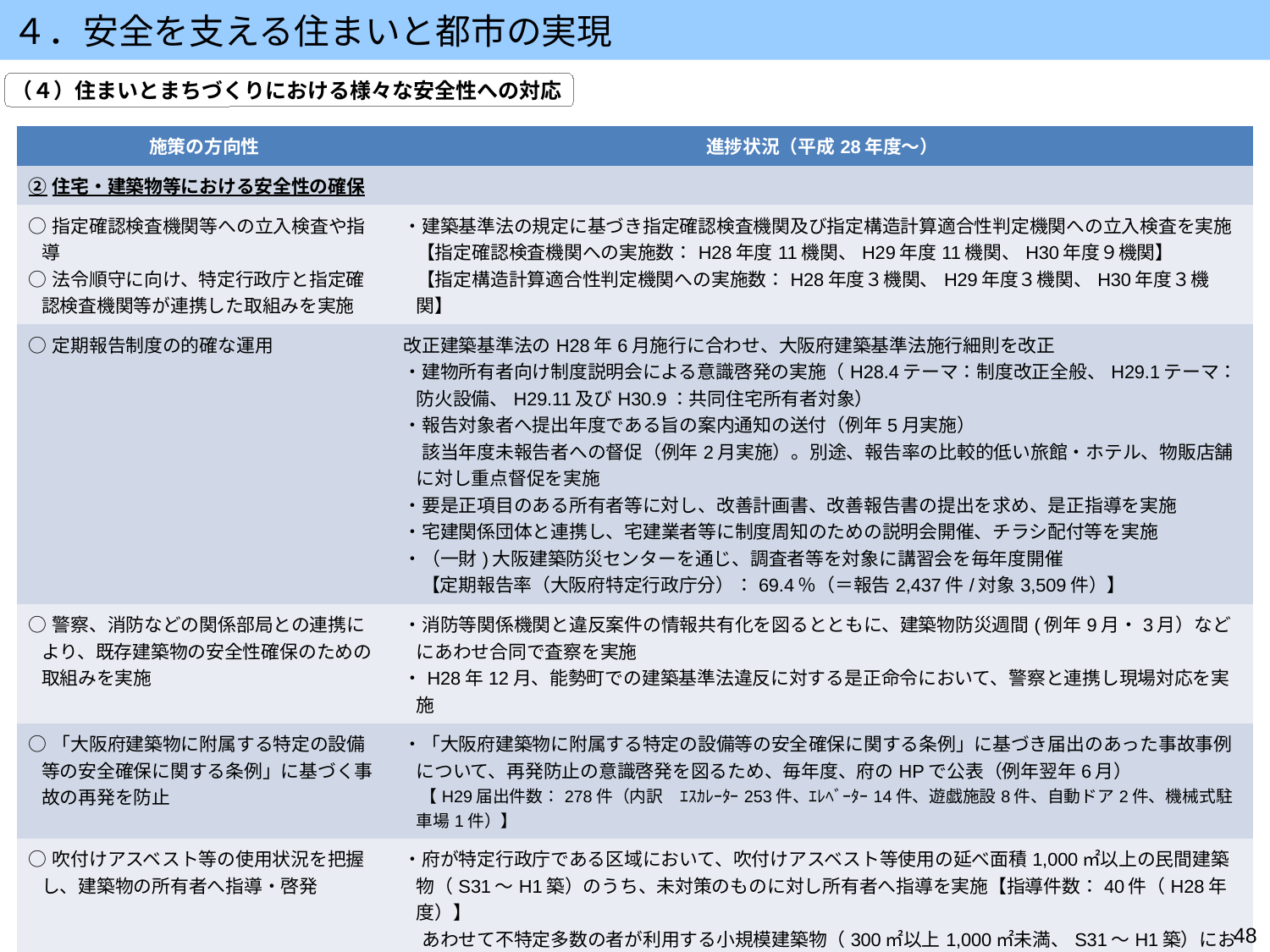

４．安全を支える住まいと都市の実現
（４）住まいとまちづくりにおける様々な安全性への対応
| 施策の方向性 | 進捗状況（平成28年度～） |
| --- | --- |
| ②住宅・建築物等における安全性の確保 |  |
| ○指定確認検査機関等への立入検査や指導 ○法令順守に向け、特定行政庁と指定確認検査機関等が連携した取組みを実施 | ・建築基準法の規定に基づき指定確認検査機関及び指定構造計算適合性判定機関への立入検査を実施 【指定確認検査機関への実施数：H28年度11機関、H29年度11機関、H30年度９機関】 【指定構造計算適合性判定機関への実施数：H28年度３機関、H29年度３機関、H30年度３機関】 |
| ○定期報告制度の的確な運用 | 改正建築基準法のH28年6月施行に合わせ、大阪府建築基準法施行細則を改正 ・建物所有者向け制度説明会による意識啓発の実施（H28.4テーマ：制度改正全般、H29.1テーマ：防火設備、H29.11及びH30.9：共同住宅所有者対象） ・報告対象者へ提出年度である旨の案内通知の送付（例年5月実施） 　該当年度未報告者への督促（例年2月実施）。別途、報告率の比較的低い旅館・ホテル、物販店舗に対し重点督促を実施 ・要是正項目のある所有者等に対し、改善計画書、改善報告書の提出を求め、是正指導を実施 ・宅建関係団体と連携し、宅建業者等に制度周知のための説明会開催、チラシ配付等を実施 ・（一財)大阪建築防災センターを通じ、調査者等を対象に講習会を毎年度開催 　【定期報告率（大阪府特定行政庁分）：69.4％（＝報告2,437件/対象3,509件）】 |
| ○警察、消防などの関係部局との連携により、既存建築物の安全性確保のための取組みを実施 | ・消防等関係機関と違反案件の情報共有化を図るとともに、建築物防災週間(例年9月・3月）などにあわせ合同で査察を実施 ・H28年12月、能勢町での建築基準法違反に対する是正命令において、警察と連携し現場対応を実施 |
| ○「大阪府建築物に附属する特定の設備等の安全確保に関する条例」に基づく事故の再発を防止 | ・「大阪府建築物に附属する特定の設備等の安全確保に関する条例」に基づき届出のあった事故事例について、再発防止の意識啓発を図るため、毎年度、府のHPで公表（例年翌年6月） 　【H29届出件数：278件（内訳　ｴｽｶﾚｰﾀｰ253件、ｴﾚﾍﾞｰﾀｰ14件、遊戯施設8件、自動ドア2件、機械式駐車場1件）】 |
| ○吹付けアスベスト等の使用状況を把握し、建築物の所有者へ指導・啓発 | ・府が特定行政庁である区域において、吹付けアスベスト等使用の延べ面積1,000㎡以上の民間建築物（S31～H1築）のうち、未対策のものに対し所有者へ指導を実施【指導件数：40件（H28年度）】 　あわせて不特定多数の者が利用する小規模建築物（300㎡以上1,000㎡未満、S31～H1築）における使用状況調査を実施（H29・30年度） |
| ○アスベストの飛散防止が適切に行われるよう、府民、事業者向けに情報提供・啓発を推進 | ・宅建関係団体と連携し、宅建業者等に意識啓発を図る説明会を開催（H29.11～12）するとともに、団体機関誌へ注意喚起記事を掲載し、対策の必要性を周知（H30.3) |
| ○建築物の解体等における法令に基づく適切な運用を周知 | ・建設リサイクル法に基づく届出の際の情報提供に併せて、アスベストの飛散防止についてのチラシ・リーフレットも配布　　　【配布件数：H28年度2,316件 H29年度2,246件 H30年度1,984件】 ・建築物等の新築・解体現場での分別取組等の実態把握を実施するとともに、建設業者向けの啓発リーフレットを作成。建設リサイクル法に基づく届け出の際に配布を行い、建設業者・発注者に情報提供を実施 　　【チラシ・リーフレット等の配布数：H28年度2,316件 H29年度2,246件 H30年度2,486件】 |
48